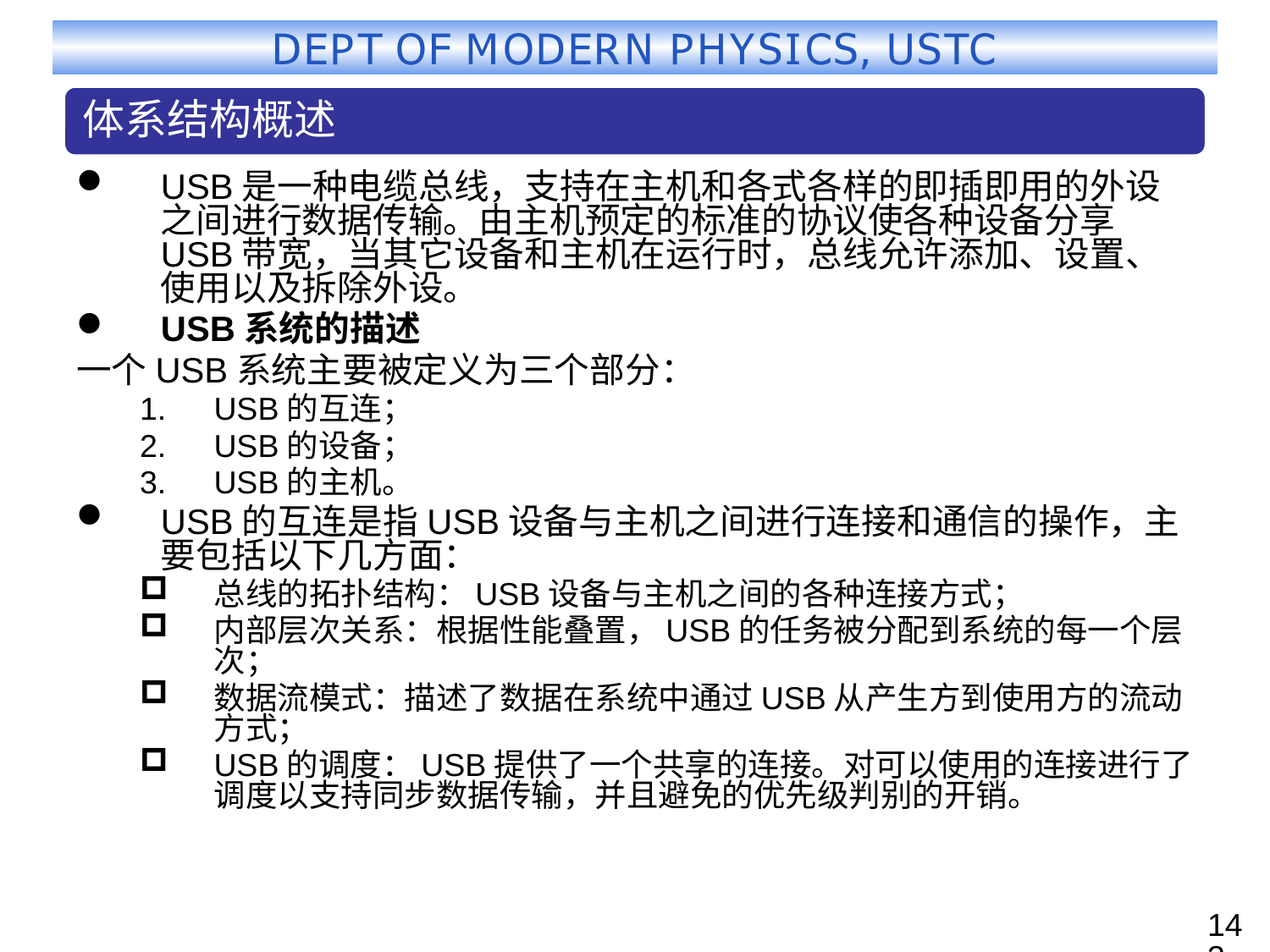

体系结构概述
USB是一种电缆总线，支持在主机和各式各样的即插即用的外设之间进行数据传输。由主机预定的标准的协议使各种设备分享USB带宽，当其它设备和主机在运行时，总线允许添加、设置、使用以及拆除外设。
USB系统的描述
一个USB系统主要被定义为三个部分：
USB的互连；
USB的设备；
USB的主机。
USB的互连是指USB设备与主机之间进行连接和通信的操作，主要包括以下几方面：
总线的拓扑结构：USB设备与主机之间的各种连接方式；
内部层次关系：根据性能叠置，USB的任务被分配到系统的每一个层次；
数据流模式：描述了数据在系统中通过USB从产生方到使用方的流动方式；
USB的调度：USB提供了一个共享的连接。对可以使用的连接进行了调度以支持同步数据传输，并且避免的优先级判别的开销。
143